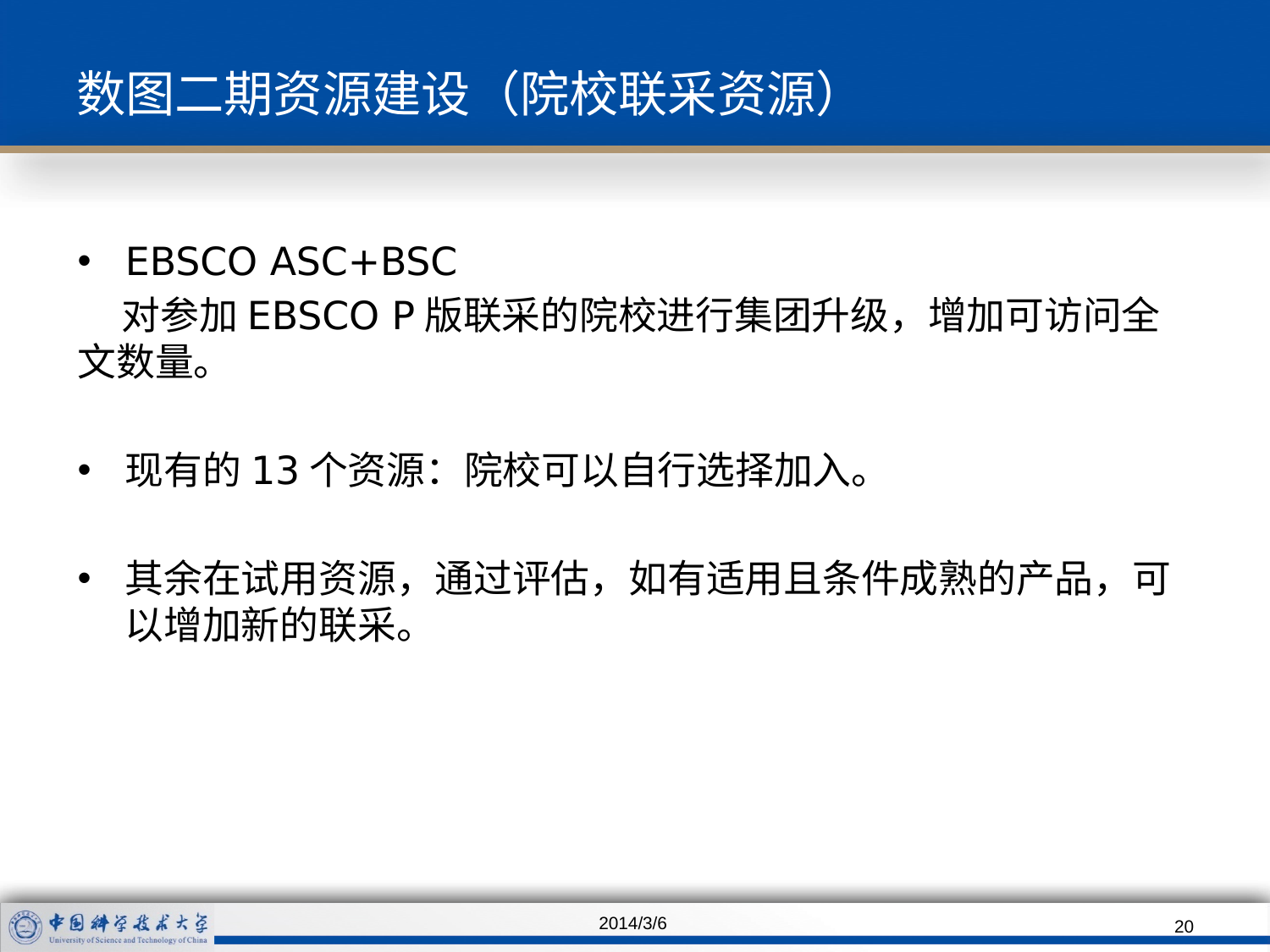

# 数图二期资源建设（院校联采资源）

EBSCO ASC+BSC
    对参加EBSCO P版联采的院校进行集团升级，增加可访问全文数量。

现有的13个资源：院校可以自行选择加入。

其余在试用资源，通过评估，如有适用且条件成熟的产品，可以增加新的联采。

2014/3/6
20